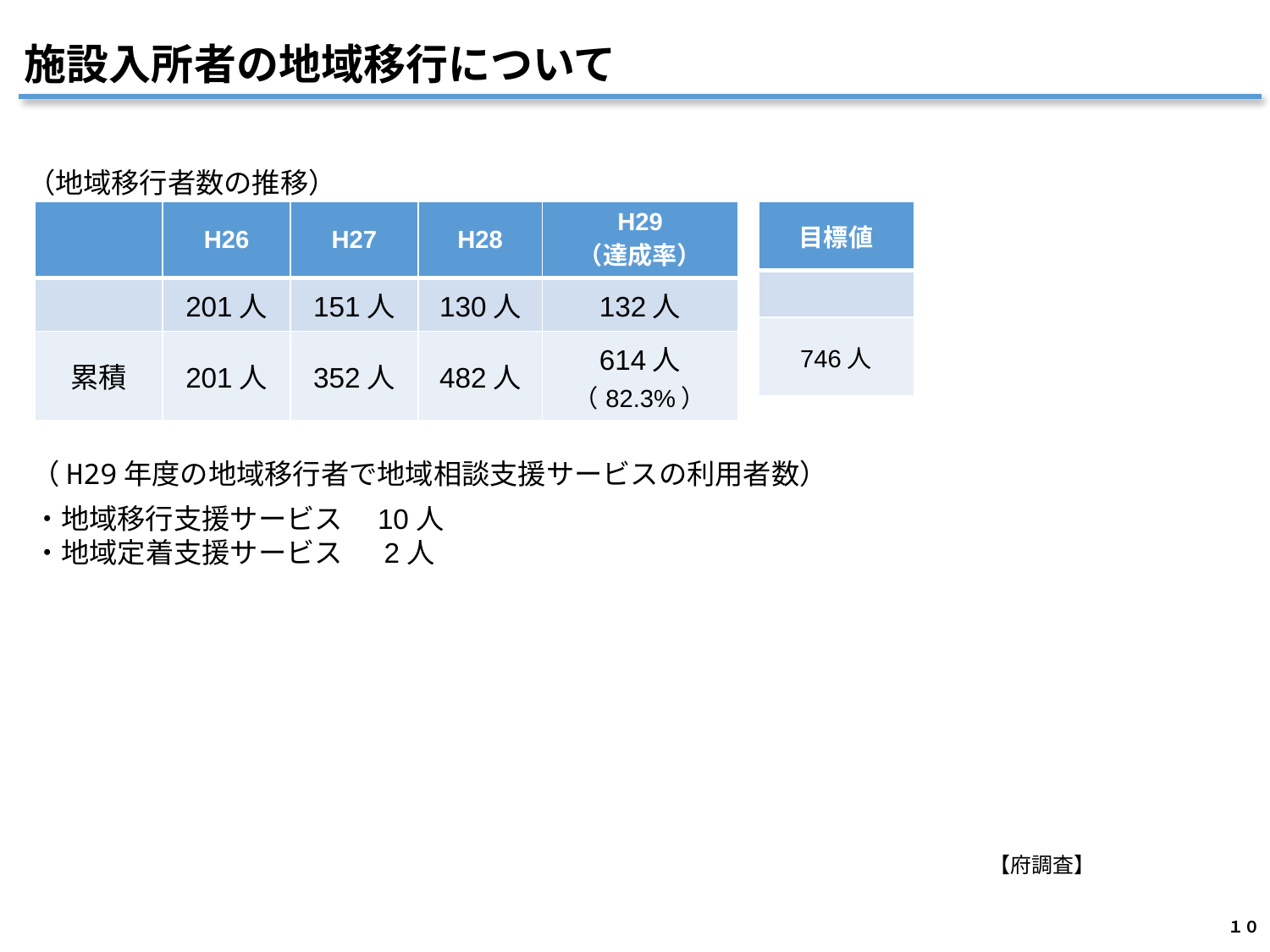

# 施設入所者の地域移行について
（地域移行者数の推移）
| 目標値 |
| --- |
|  |
| 746人 |
|  | H26 | H27 | H28 | H29 （達成率） |
| --- | --- | --- | --- | --- |
|  | 201人 | 151人 | 130人 | 132人 |
| 累積 | 201人 | 352人 | 482人 | 614人 （82.3%） |
（H29年度の地域移行者で地域相談支援サービスの利用者数）
・地域移行支援サービス　10人
・地域定着支援サービス　 2人
【府調査】
１０